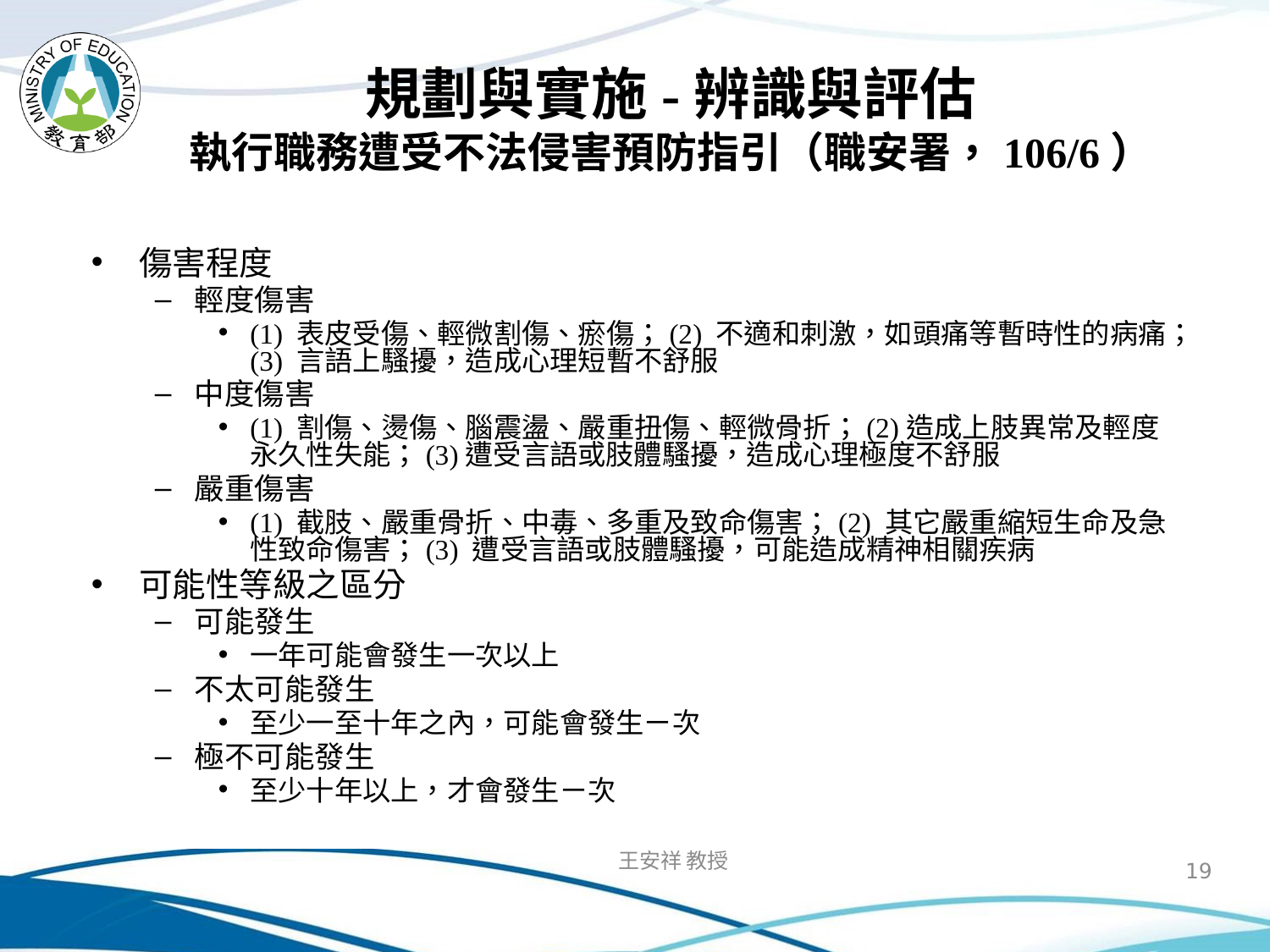

# 規劃與實施-辨識與評估 執行職務遭受不法侵害預防指引（職安署，106/6）
傷害程度
輕度傷害
(1) 表皮受傷、輕微割傷、瘀傷；(2) 不適和刺激，如頭痛等暫時性的病痛；(3) 言語上騷擾，造成心理短暫不舒服
中度傷害
(1) 割傷、燙傷、腦震盪、嚴重扭傷、輕微骨折；(2)造成上肢異常及輕度永久性失能；(3)遭受言語或肢體騷擾，造成心理極度不舒服
嚴重傷害
(1) 截肢、嚴重骨折、中毒、多重及致命傷害；(2) 其它嚴重縮短生命及急性致命傷害；(3) 遭受言語或肢體騷擾，可能造成精神相關疾病
可能性等級之區分
可能發生
一年可能會發生一次以上
不太可能發生
至少一至十年之內，可能會發生ㄧ次
極不可能發生
至少十年以上，才會發生ㄧ次
王安祥 教授
19